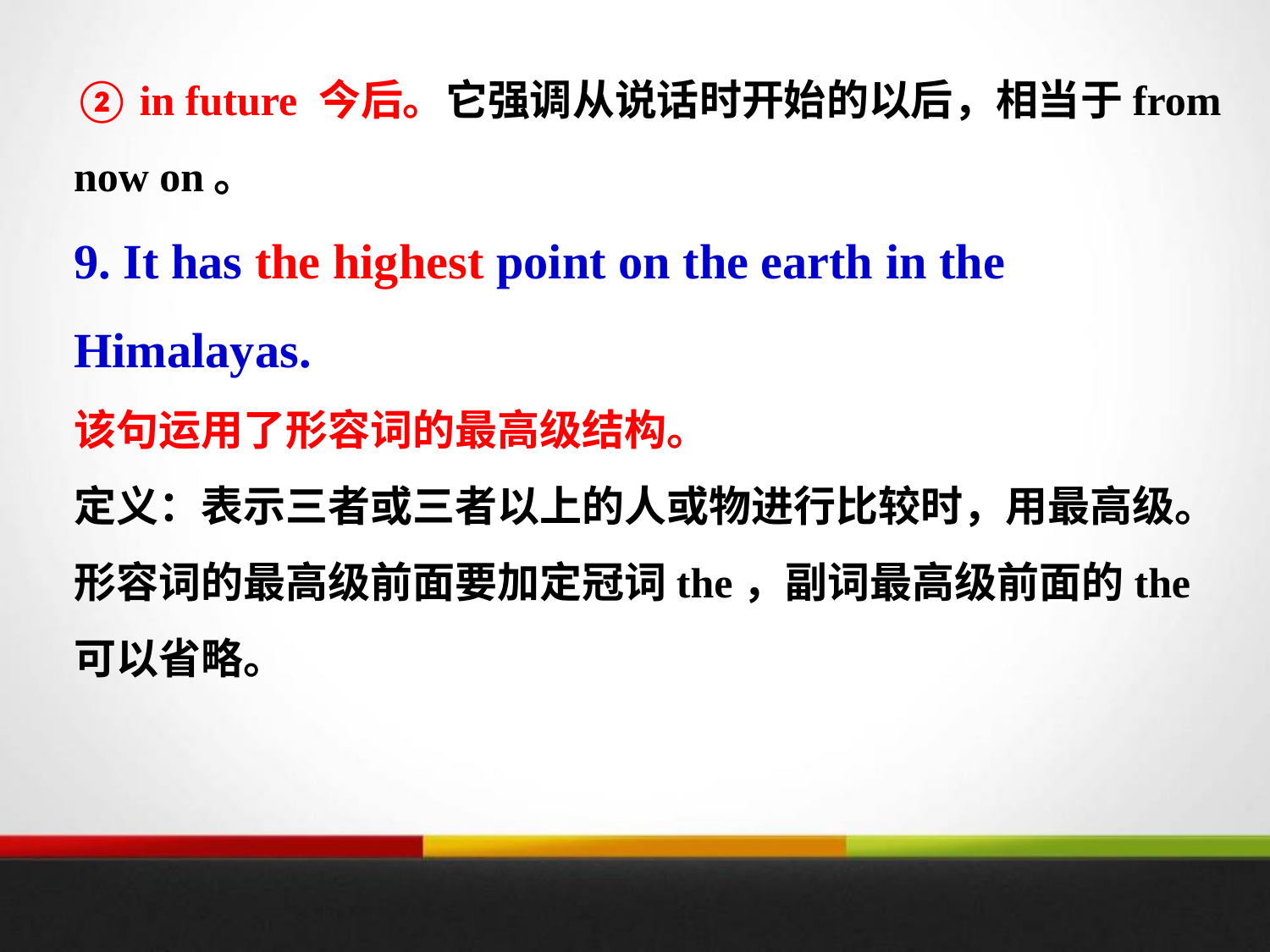

② in future 今后。它强调从说话时开始的以后，相当于from now on。
9. It has the highest point on the earth in the Himalayas.
该句运用了形容词的最高级结构。
定义：表示三者或三者以上的人或物进行比较时，用最高级。
形容词的最高级前面要加定冠词the，副词最高级前面的the可以省略。